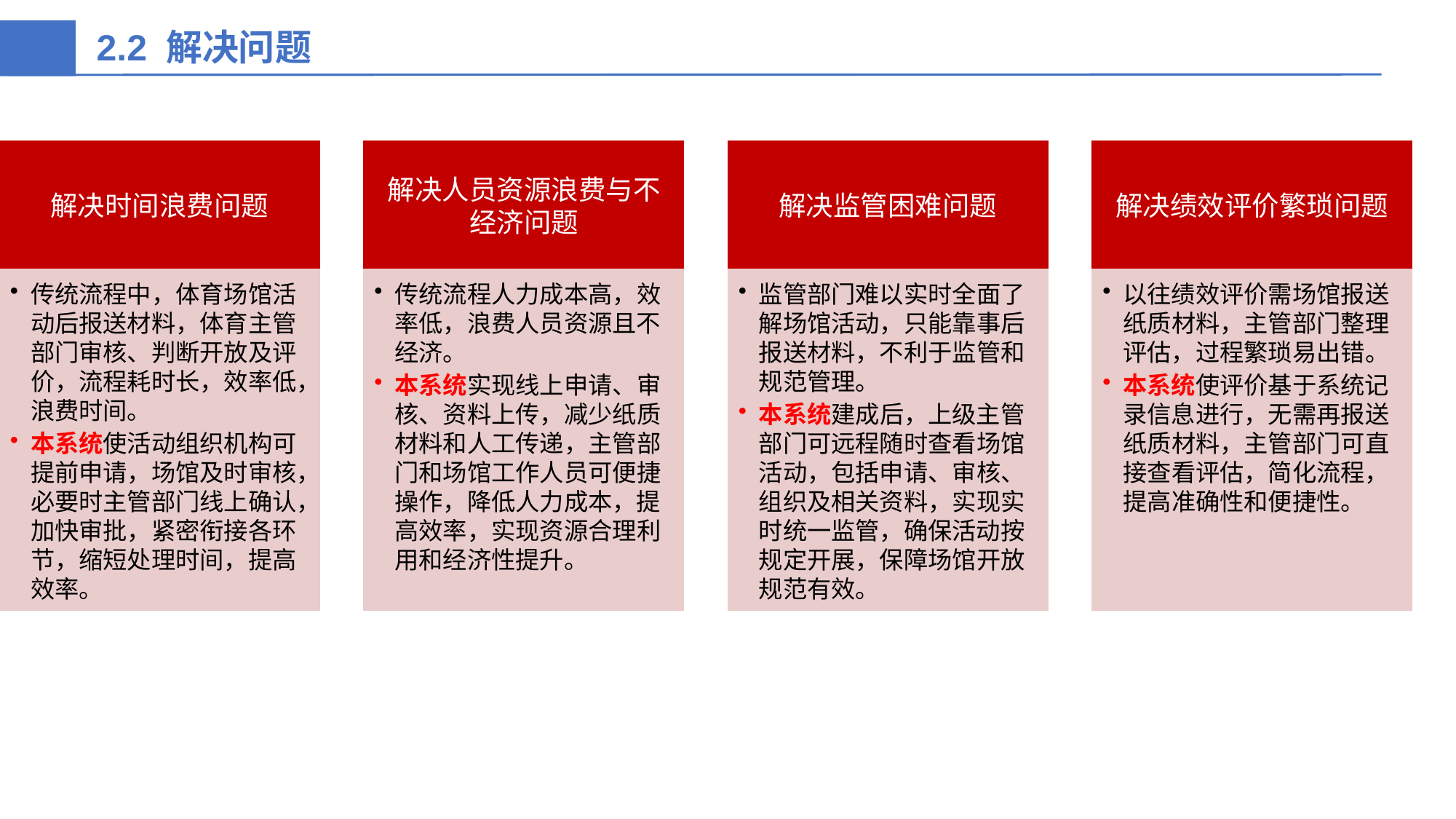

2.2 解决问题
解决时间浪费问题
传统流程中，体育场馆活动后报送材料，体育主管部门审核、判断开放及评价，流程耗时长，效率低，浪费时间。
本系统使活动组织机构可提前申请，场馆及时审核，必要时主管部门线上确认，加快审批，紧密衔接各环节，缩短处理时间，提高效率。
解决人员资源浪费与不经济问题
传统流程人力成本高，效率低，浪费人员资源且不经济。
本系统实现线上申请、审核、资料上传，减少纸质材料和人工传递，主管部门和场馆工作人员可便捷操作，降低人力成本，提高效率，实现资源合理利用和经济性提升。
解决监管困难问题
监管部门难以实时全面了解场馆活动，只能靠事后报送材料，不利于监管和规范管理。
本系统建成后，上级主管部门可远程随时查看场馆活动，包括申请、审核、组织及相关资料，实现实时统一监管，确保活动按规定开展，保障场馆开放规范有效。
解决绩效评价繁琐问题
以往绩效评价需场馆报送纸质材料，主管部门整理评估，过程繁琐易出错。
本系统使评价基于系统记录信息进行，无需再报送纸质材料，主管部门可直接查看评估，简化流程，提高准确性和便捷性。